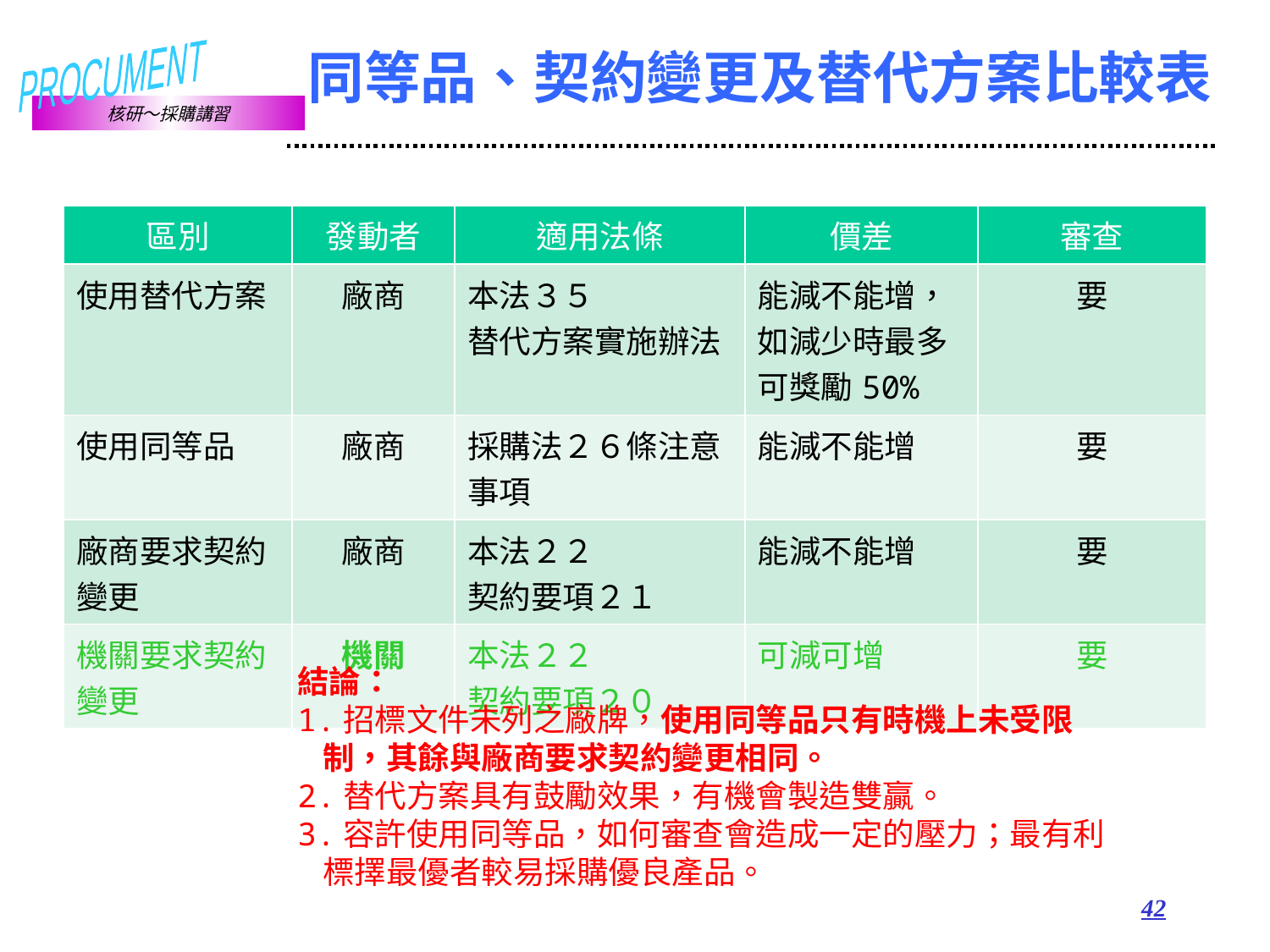

# 同等品、契約變更及替代方案比較表
| 區別 | 發動者 | 適用法條 | 價差 | 審查 |
| --- | --- | --- | --- | --- |
| 使用替代方案 | 廠商 | 本法３５ 替代方案實施辦法 | 能減不能增，如減少時最多可獎勵50% | 要 |
| 使用同等品 | 廠商 | 採購法２６條注意事項 | 能減不能增 | 要 |
| 廠商要求契約變更 | 廠商 | 本法２２ 契約要項２１ | 能減不能增 | 要 |
| 機關要求契約變更 | 機關 | 本法２２ 契約要項２０ | 可減可增 | 要 |
結論：
1.招標文件未列之廠牌，使用同等品只有時機上未受限制，其餘與廠商要求契約變更相同。
2.替代方案具有鼓勵效果，有機會製造雙贏。
3.容許使用同等品，如何審查會造成一定的壓力；最有利標擇最優者較易採購優良產品。
42